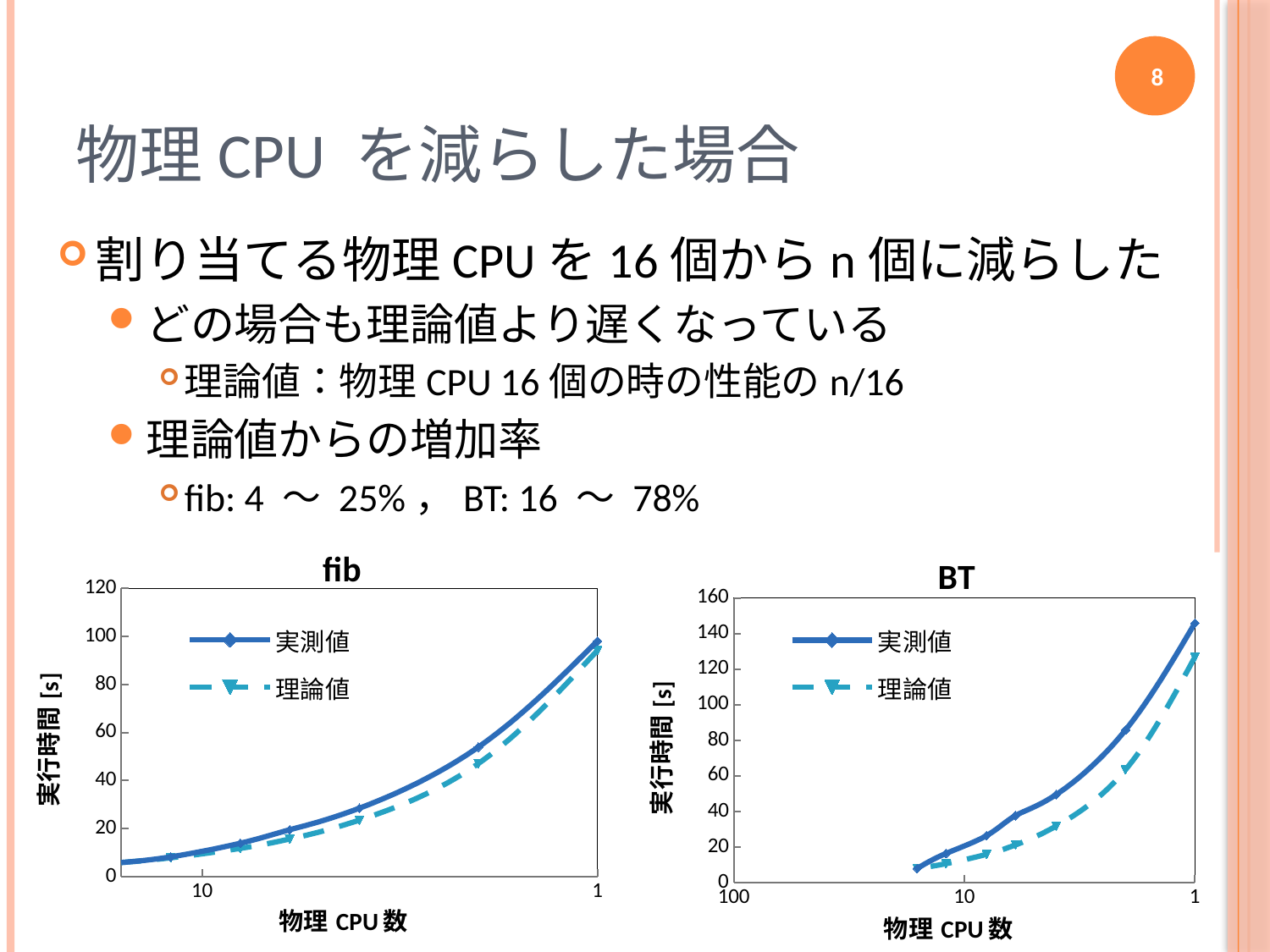

# 物理CPU を減らした場合
8
割り当てる物理CPUを16個からn個に減らした
どの場合も理論値より遅くなっている
理論値：物理CPU 16個の時の性能のn/16
理論値からの増加率
fib: 4 ～ 25%，BT: 16 ～ 78%

### Chart: fib

| Category |  |  |
|---|---|---|

### Chart: BT

| Category |  |  |
|---|---|---|